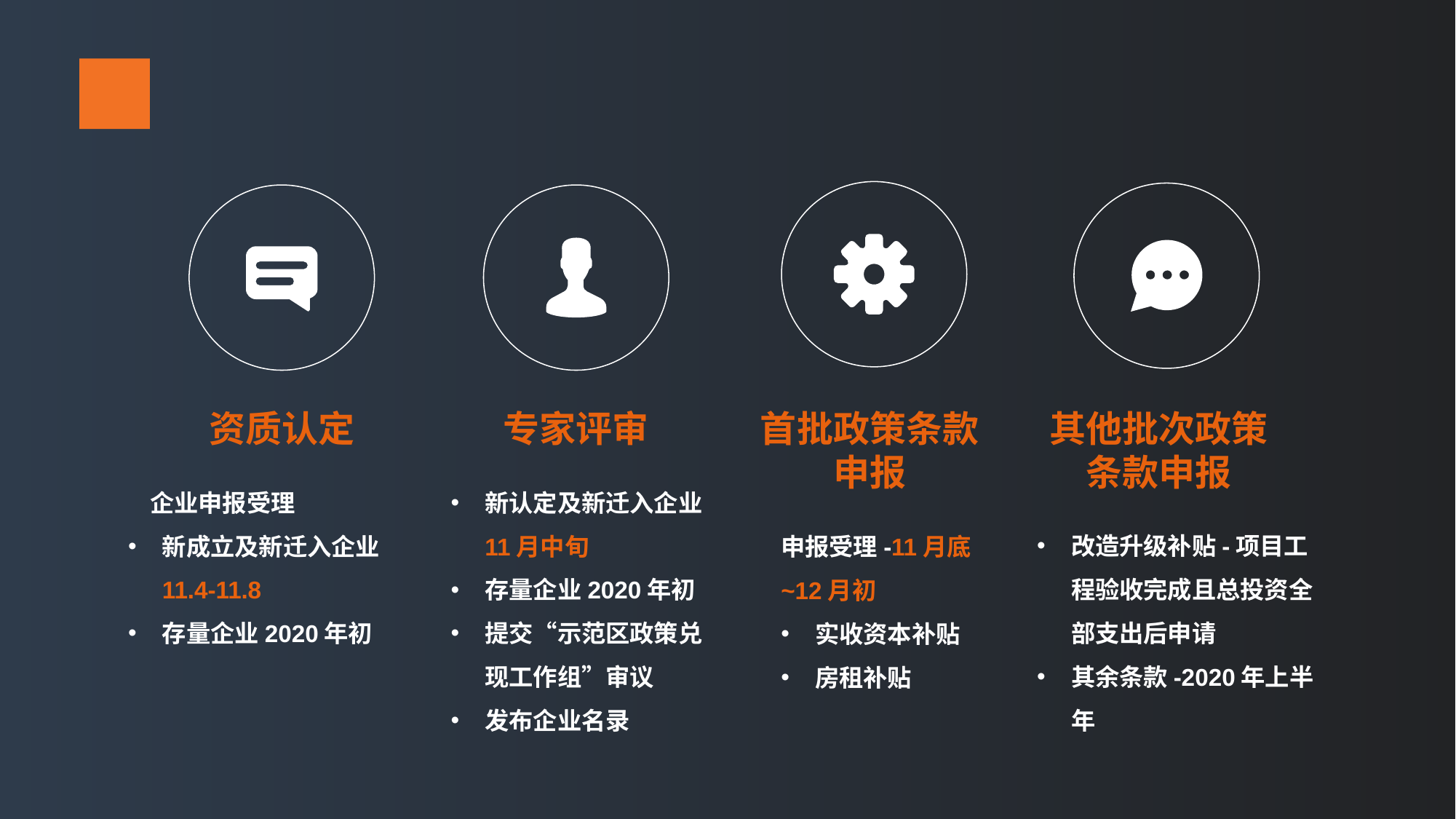

首批政策条款申报
其他批次政策条款申报
资质认定
专家评审
   企业申报受理
新成立及新迁入企业11.4-11.8
存量企业2020年初
新认定及新迁入企业11月中旬
存量企业2020年初
提交“示范区政策兑现工作组”审议
发布企业名录
改造升级补贴-项目工程验收完成且总投资全部支出后申请
其余条款-2020年上半年
申报受理-11月底~12月初
实收资本补贴
房租补贴